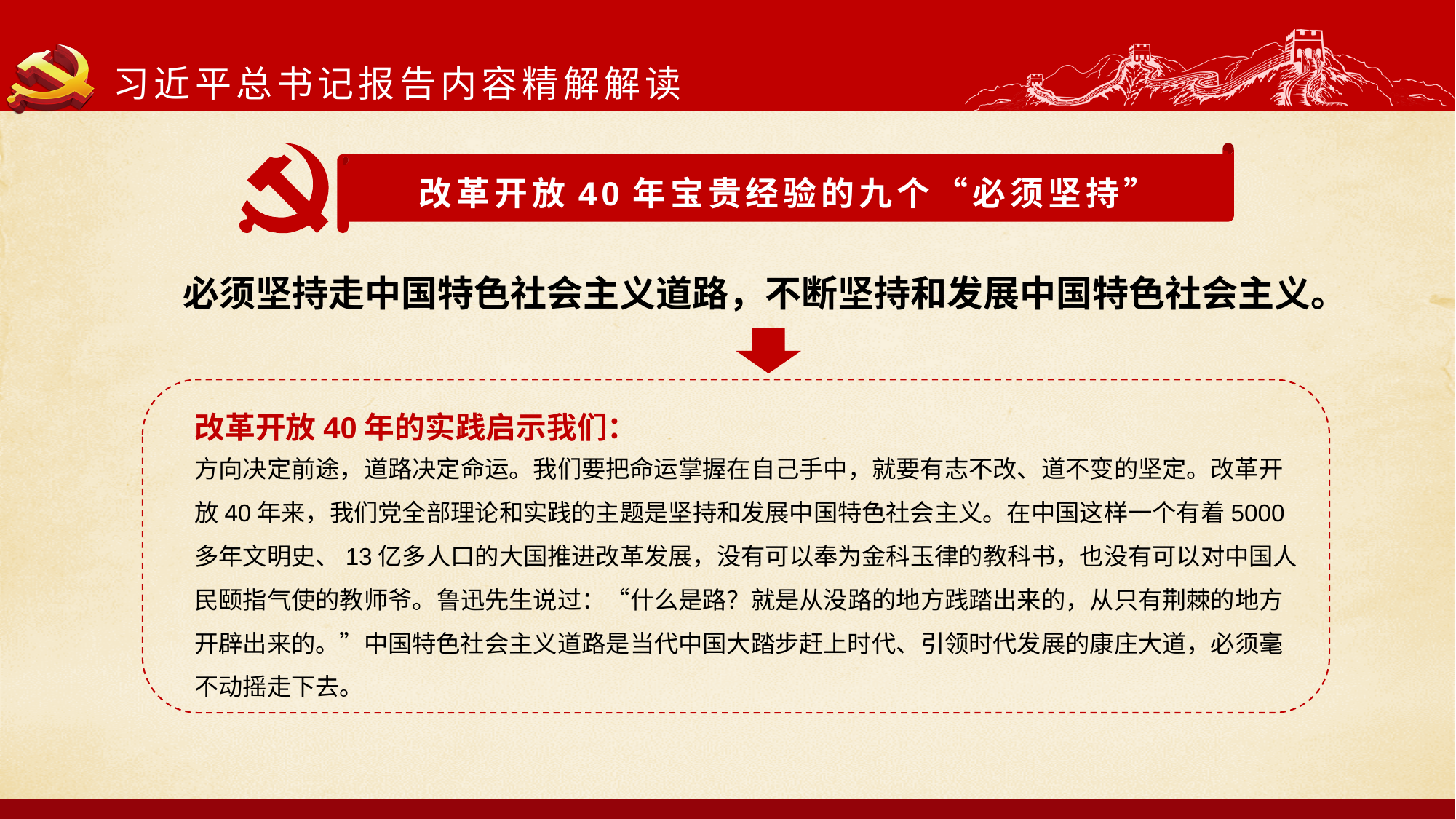

习近平总书记报告内容精解解读

改革开放40年宝贵经验的九个“必须坚持”
必须坚持走中国特色社会主义道路，不断坚持和发展中国特色社会主义。

改革开放40年的实践启示我们：
方向决定前途，道路决定命运。我们要把命运掌握在自己手中，就要有志不改、道不变的坚定。改革开放40年来，我们党全部理论和实践的主题是坚持和发展中国特色社会主义。在中国这样一个有着5000多年文明史、13亿多人口的大国推进改革发展，没有可以奉为金科玉律的教科书，也没有可以对中国人民颐指气使的教师爷。鲁迅先生说过：“什么是路？就是从没路的地方践踏出来的，从只有荆棘的地方开辟出来的。”中国特色社会主义道路是当代中国大踏步赶上时代、引领时代发展的康庄大道，必须毫不动摇走下去。